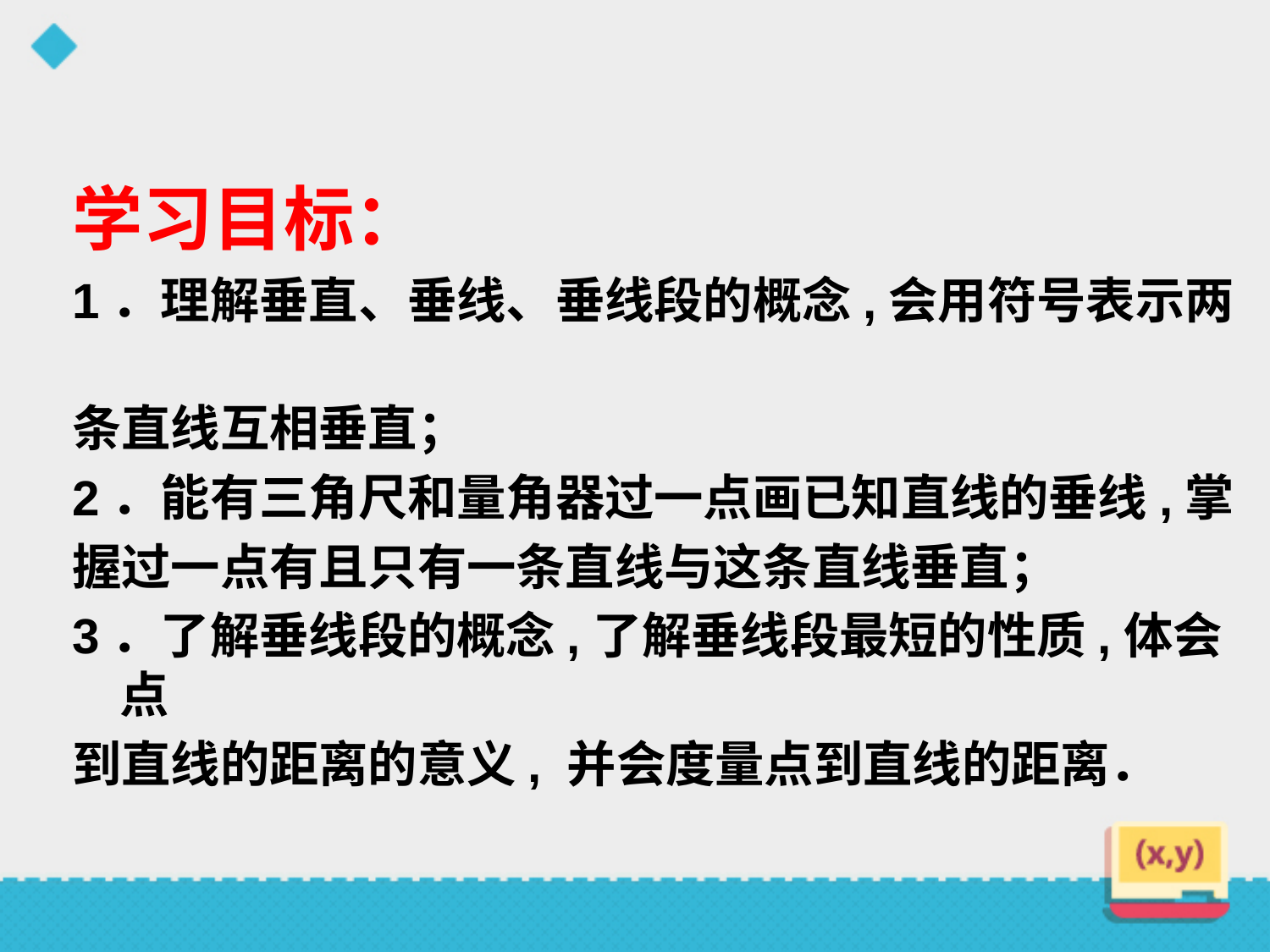

学习目标：
1．理解垂直、垂线、垂线段的概念,会用符号表示两
条直线互相垂直；
2．能有三角尺和量角器过一点画已知直线的垂线,掌
握过一点有且只有一条直线与这条直线垂直；
3．了解垂线段的概念,了解垂线段最短的性质,体会点
到直线的距离的意义, 并会度量点到直线的距离．